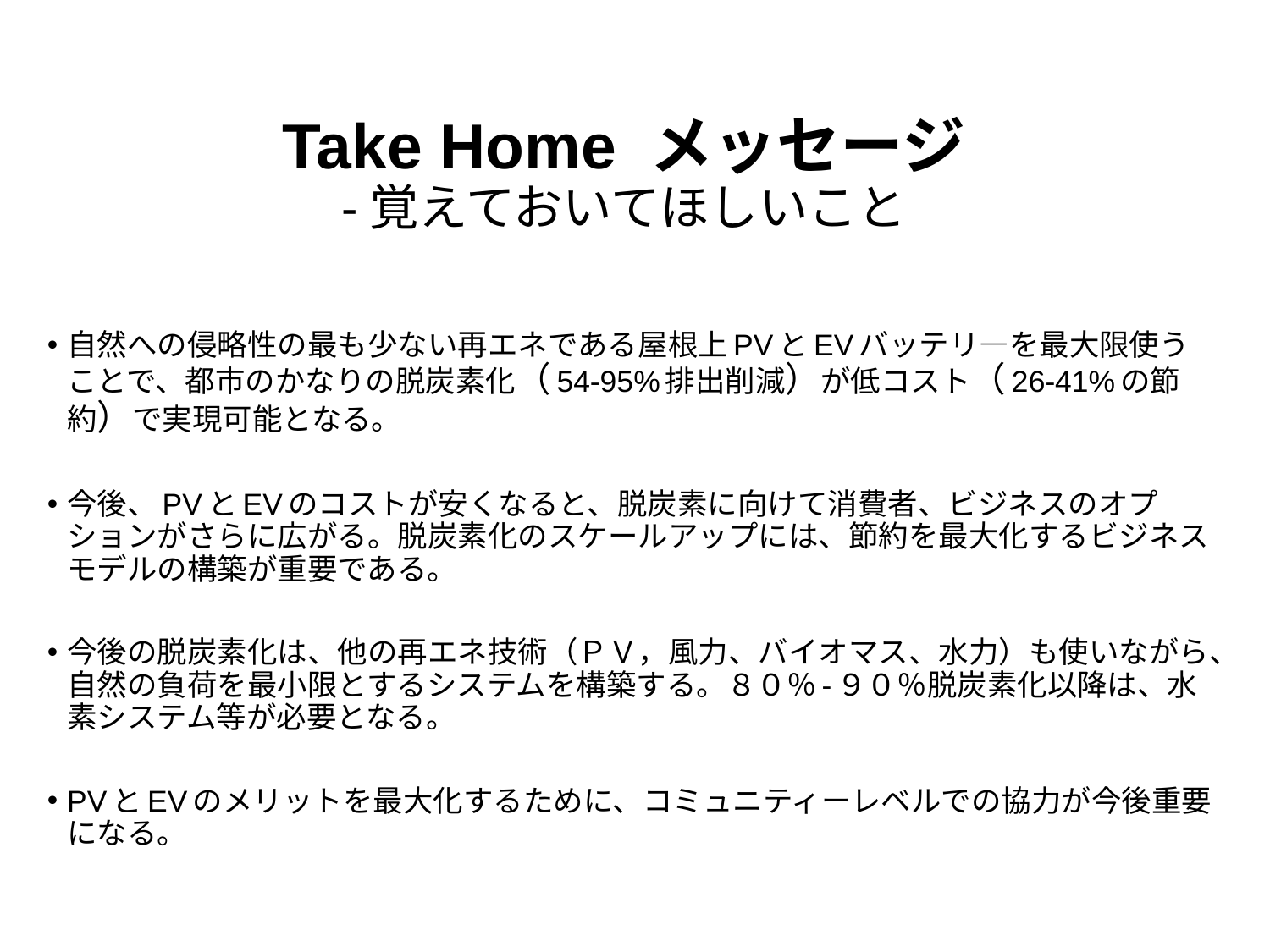

# Take Home メッセージ -覚えておいてほしいこと
自然への侵略性の最も少ない再エネである屋根上PVとEVバッテリ―を最大限使うことで、都市のかなりの脱炭素化（54-95%排出削減）が低コスト（26-41%の節約）で実現可能となる。

今後、PVとEVのコストが安くなると、脱炭素に向けて消費者、ビジネスのオプションがさらに広がる。脱炭素化のスケールアップには、節約を最大化するビジネスモデルの構築が重要である。

今後の脱炭素化は、他の再エネ技術（ＰＶ，風力、バイオマス、水力）も使いながら、自然の負荷を最小限とするシステムを構築する。８０％-９０％脱炭素化以降は、水素システム等が必要となる。

PVとEVのメリットを最大化するために、コミュニティーレベルでの協力が今後重要になる。